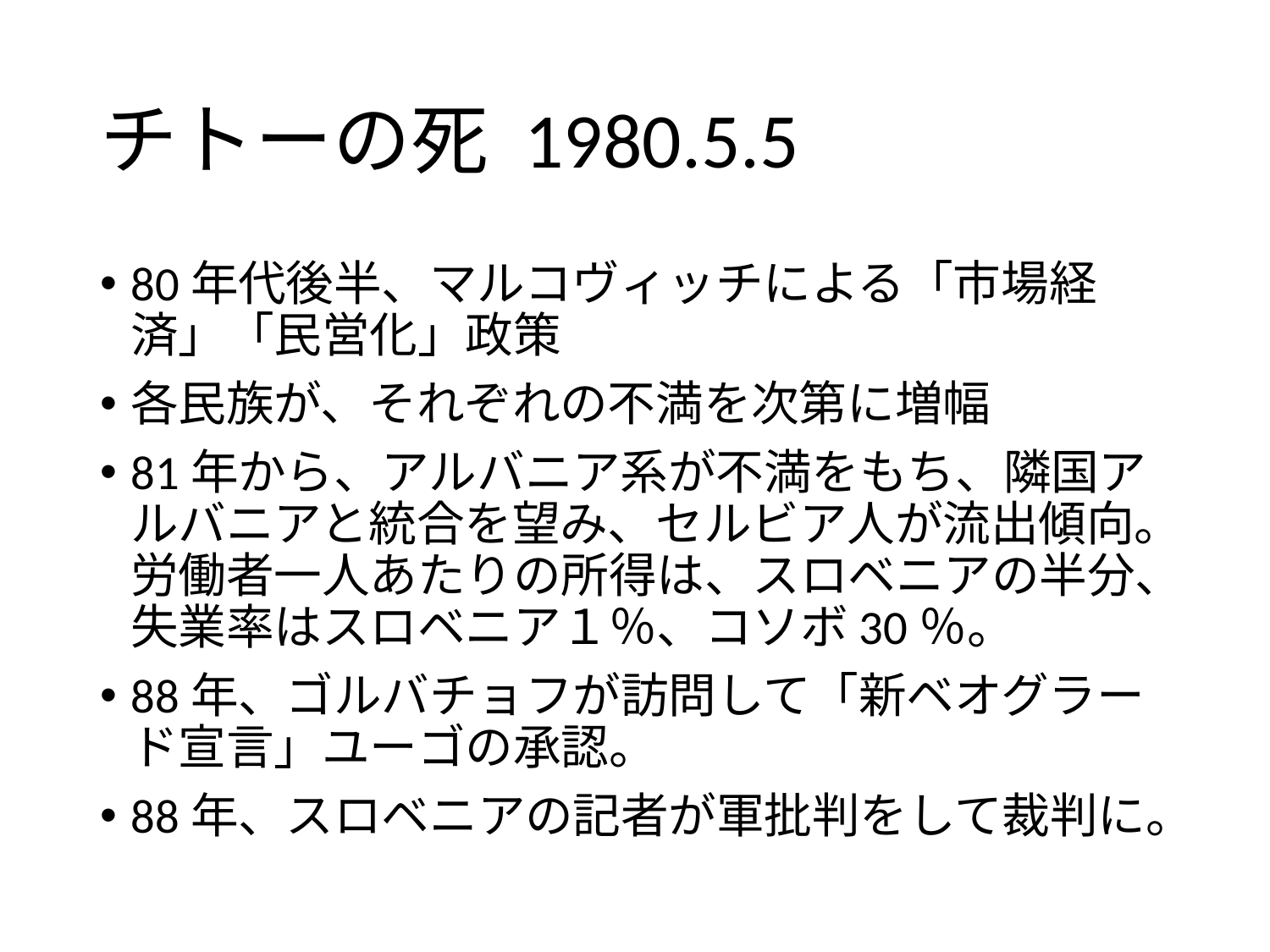

# チトーの死 1980.5.5
80年代後半、マルコヴィッチによる「市場経済」「民営化」政策
各民族が、それぞれの不満を次第に増幅
81年から、アルバニア系が不満をもち、隣国アルバニアと統合を望み、セルビア人が流出傾向。労働者一人あたりの所得は、スロベニアの半分、失業率はスロベニア１％、コソボ30％。
88年、ゴルバチョフが訪問して「新ベオグラード宣言」ユーゴの承認。
88年、スロベニアの記者が軍批判をして裁判に。